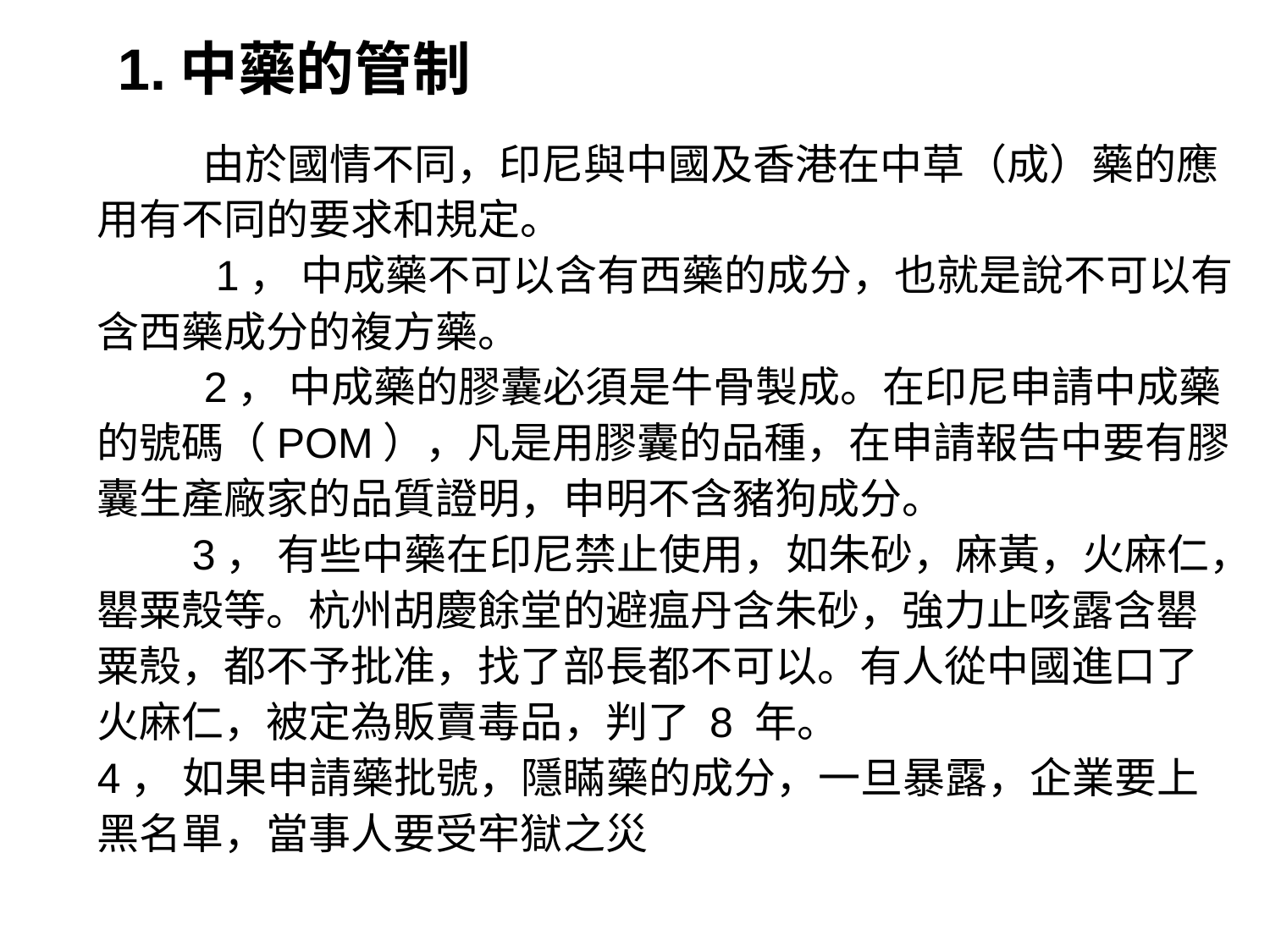

# 1.中藥的管制
          由於國情不同，印尼與中國及香港在中草（成）藥的應用有不同的要求和規定。
          1， 中成藥不可以含有西藥的成分，也就是說不可以有含西藥成分的複方藥。
         2， 中成藥的膠囊必須是牛骨製成。在印尼申請中成藥的號碼（POM），凡是用膠囊的品種，在申請報告中要有膠囊生產廠家的品質證明，申明不含豬狗成分。
        3， 有些中藥在印尼禁止使用，如朱砂，麻黃，火麻仁，罌粟殼等。杭州胡慶餘堂的避瘟丹含朱砂，強力止咳露含罌粟殼，都不予批准，找了部長都不可以。有人從中國進口了火麻仁，被定為販賣毒品，判了 8 年。
4， 如果申請藥批號，隱瞞藥的成分，一旦暴露，企業要上黑名單，當事人要受牢獄之災